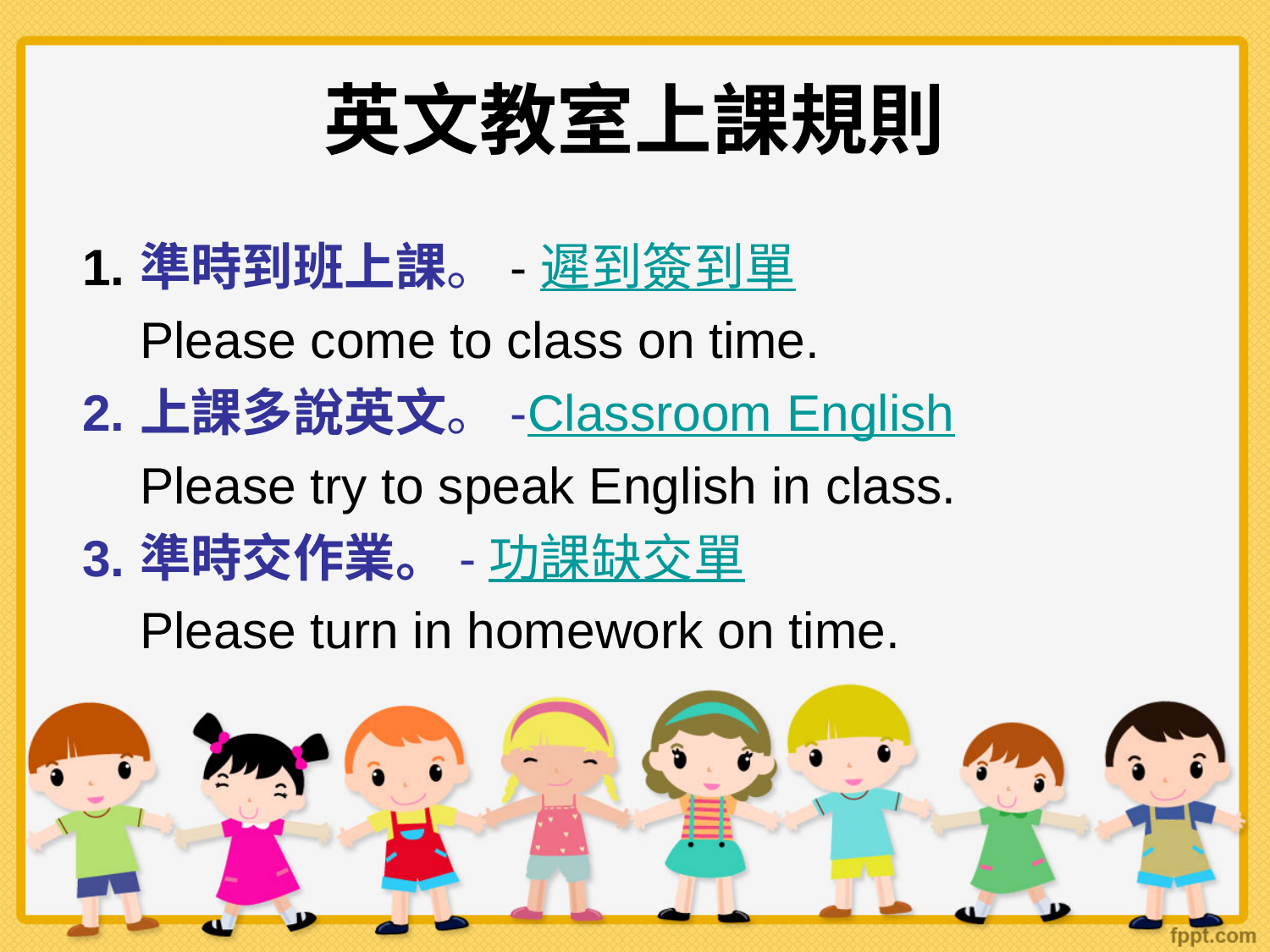

# 英文教室上課規則
準時到班上課。-遲到簽到單
Please come to class on time.
上課多說英文。-Classroom English
Please try to speak English in class.
準時交作業。-功課缺交單
Please turn in homework on time.